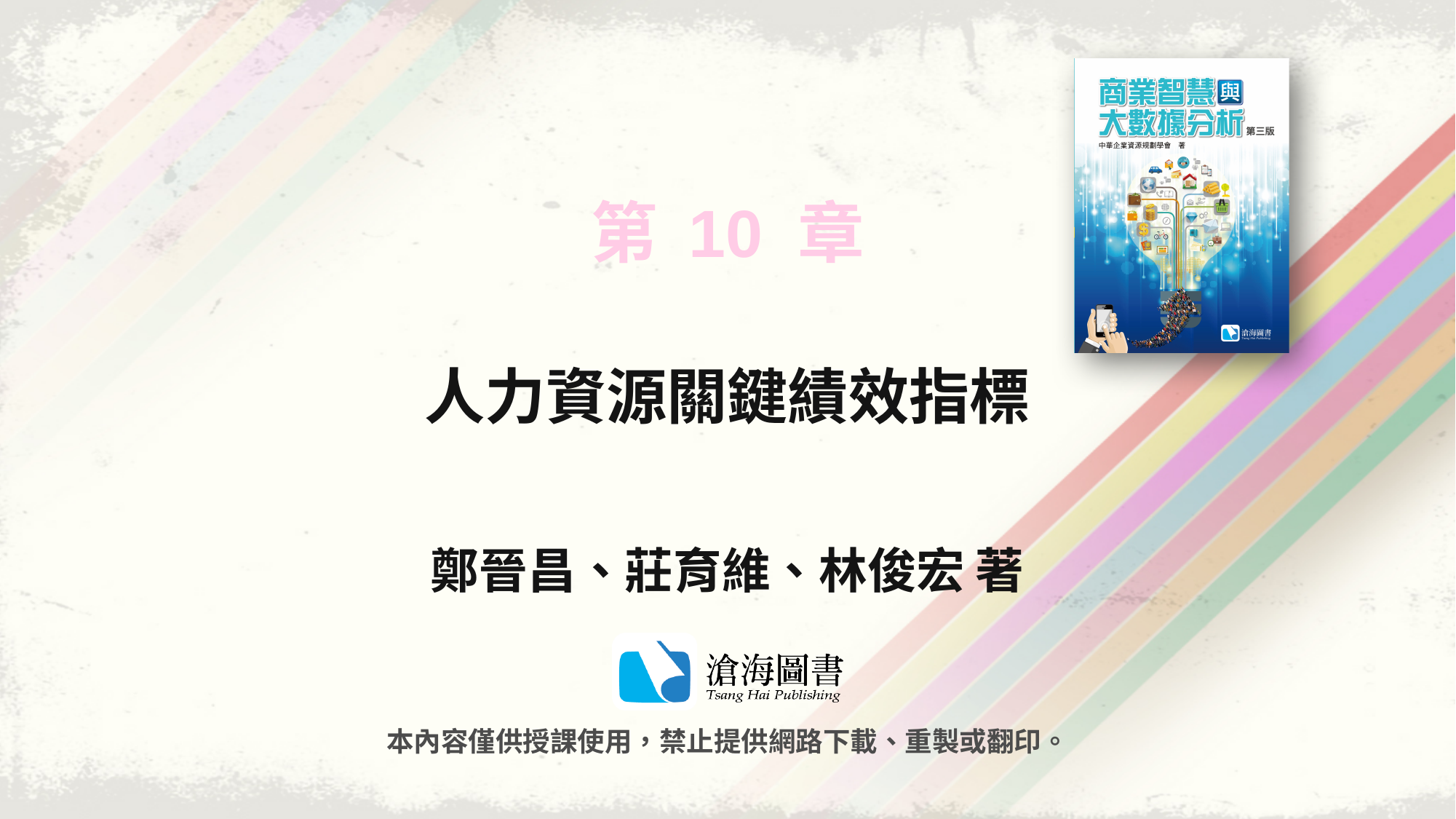

# 第 10 章
人力資源關鍵績效指標

鄭晉昌、莊育維、林俊宏 著